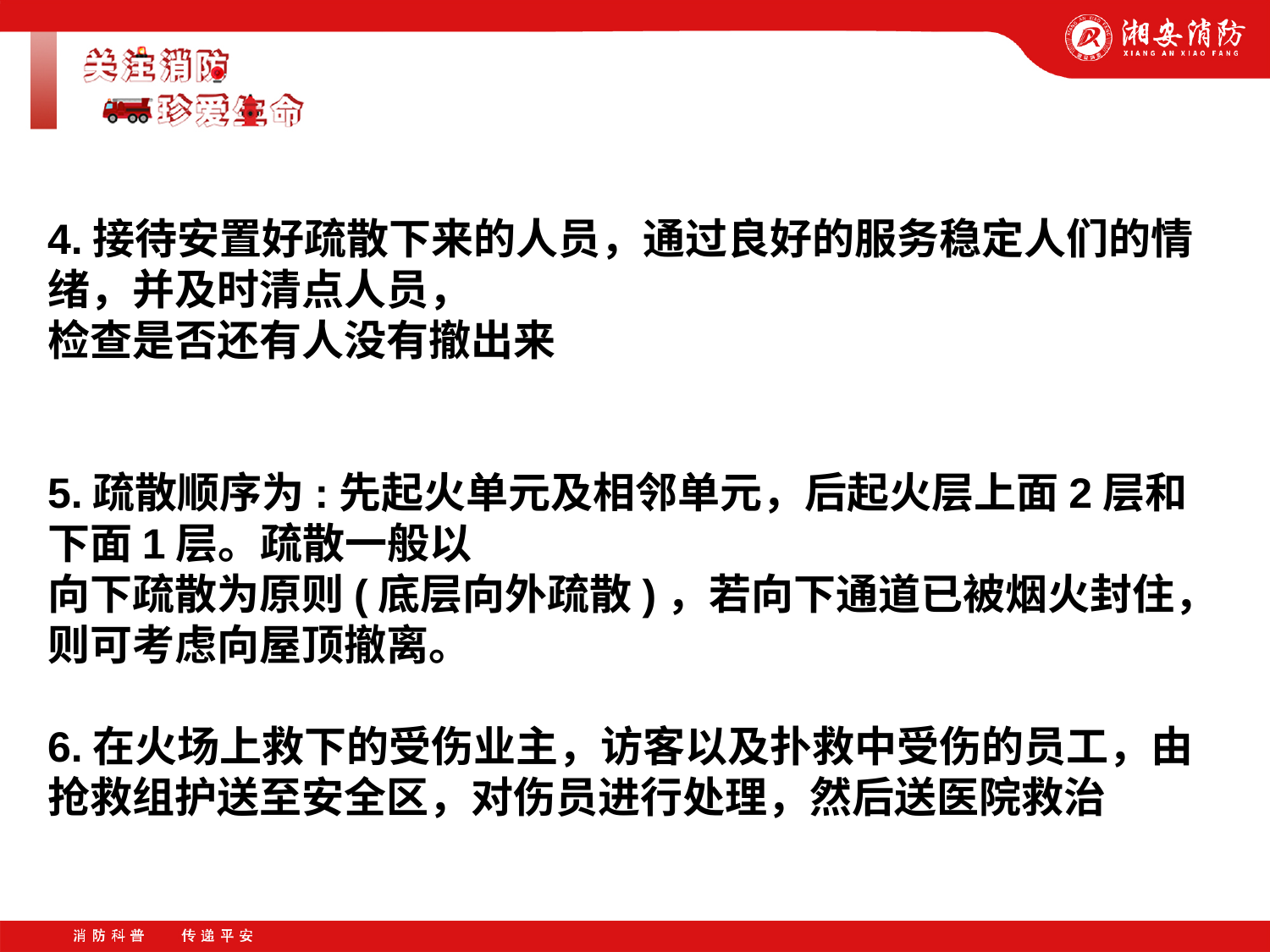

4.接待安置好疏散下来的人员，通过良好的服务稳定人们的情绪，并及时清点人员，
检查是否还有人没有撤出来

5.疏散顺序为:先起火单元及相邻单元，后起火层上面2层和下面1层。疏散一般以
向下疏散为原则(底层向外疏散)，若向下通道已被烟火封住，则可考虑向屋顶撤离。

6.在火场上救下的受伤业主，访客以及扑救中受伤的员工，由抢救组护送至安全区，对伤员进行处理，然后送医院救治